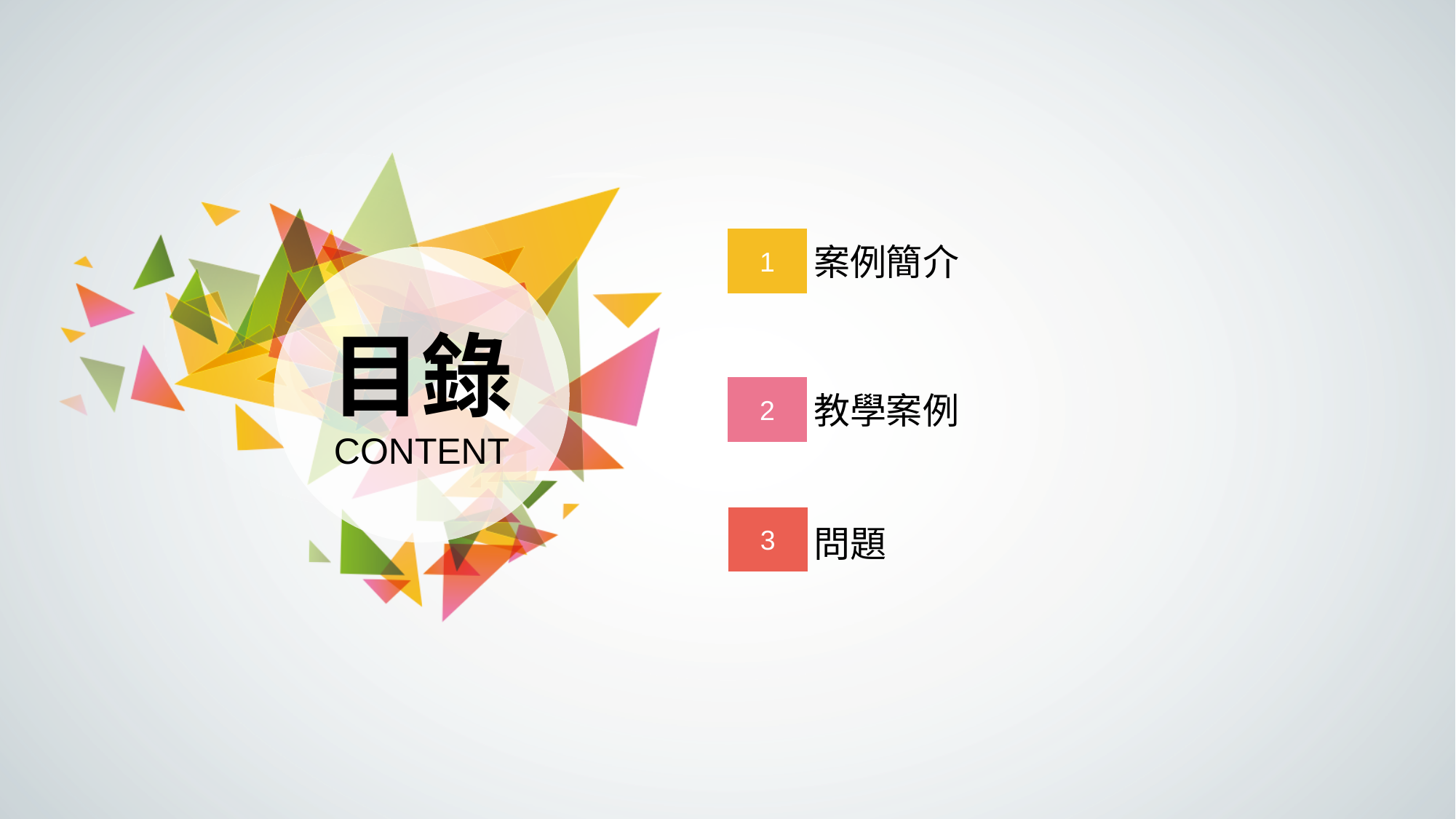

案例簡介
1
目錄
CONTENT
教學案例
2
問題
3